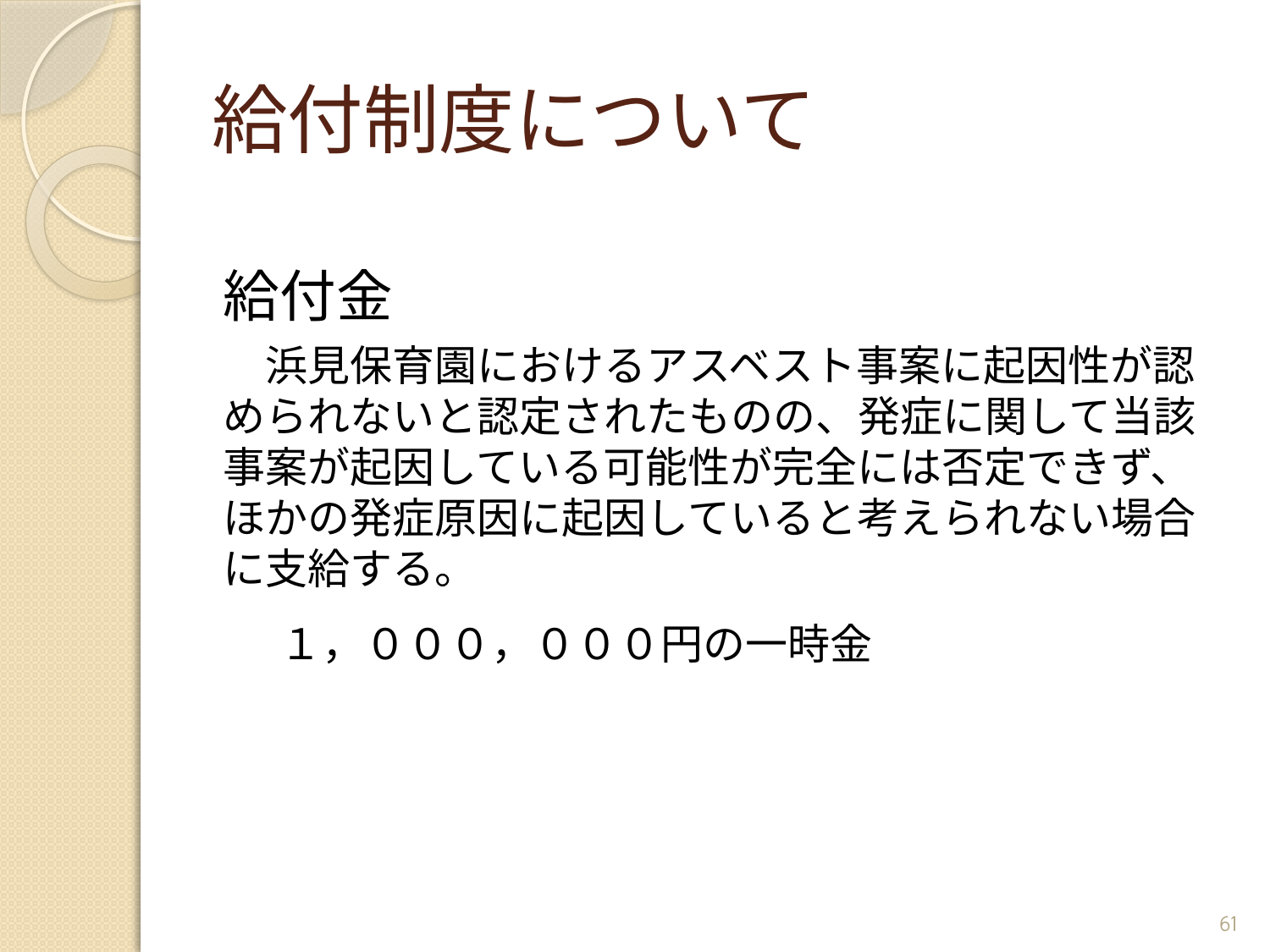

# 給付制度について

給付金
　浜見保育園におけるアスベスト事案に起因性が認められないと認定されたものの、発症に関して当該事案が起因している可能性が完全には否定できず、ほかの発症原因に起因していると考えられない場合に支給する。
　１，０００，０００円の一時金

61